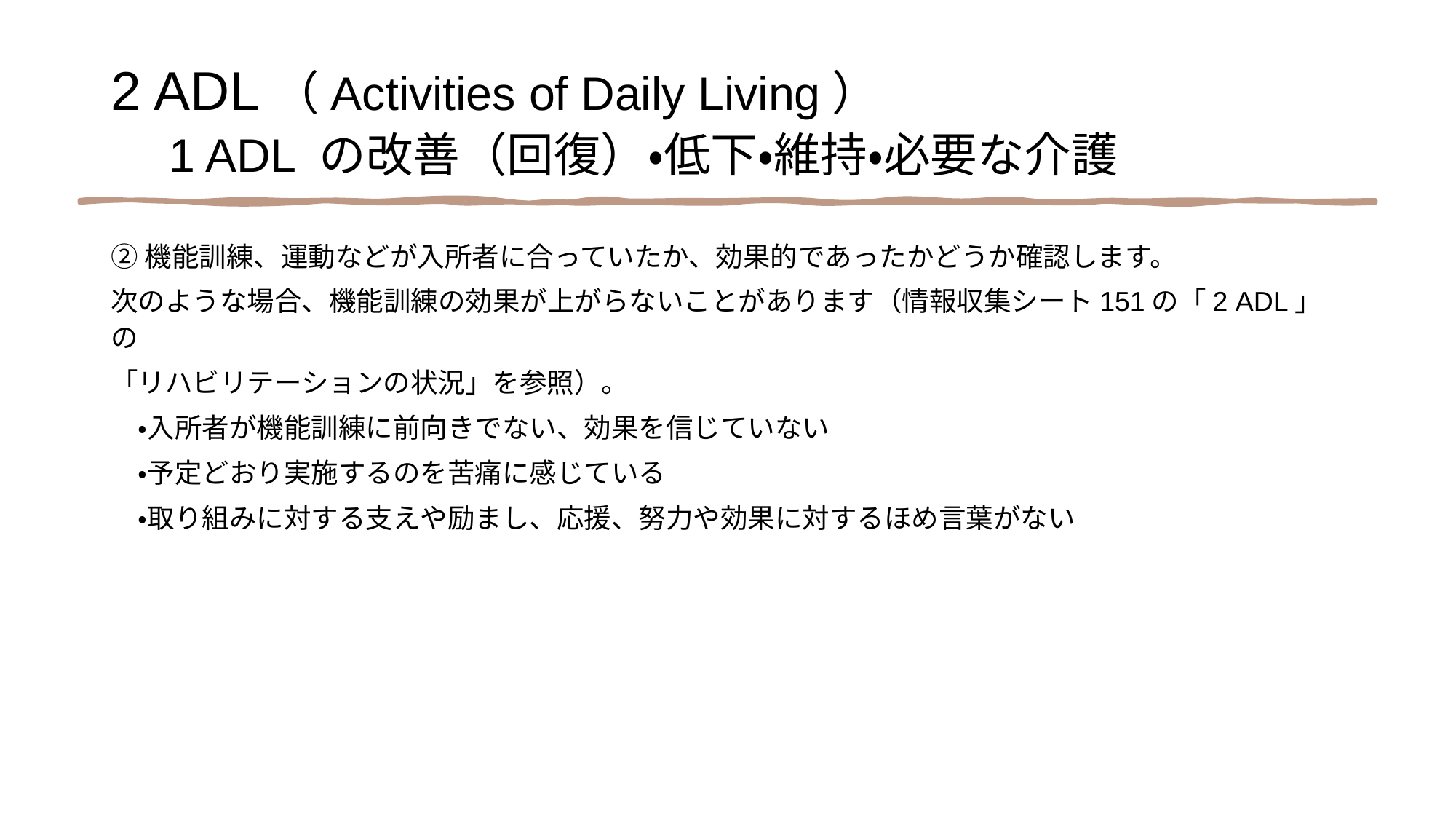

2 ADL（Activities of Daily Living）
　1 ADL の改善（回復）・低下・維持・必要な介護

②機能訓練、運動などが入所者に合っていたか、効果的であったかどうか確認します。
次のような場合、機能訓練の効果が上がらないことがあります（情報収集シート151の「2 ADL」の
「リハビリテーションの状況」を参照）。
　・入所者が機能訓練に前向きでない、効果を信じていない
　・予定どおり実施するのを苦痛に感じている
　・取り組みに対する支えや励まし、応援、努力や効果に対するほめ言葉がない